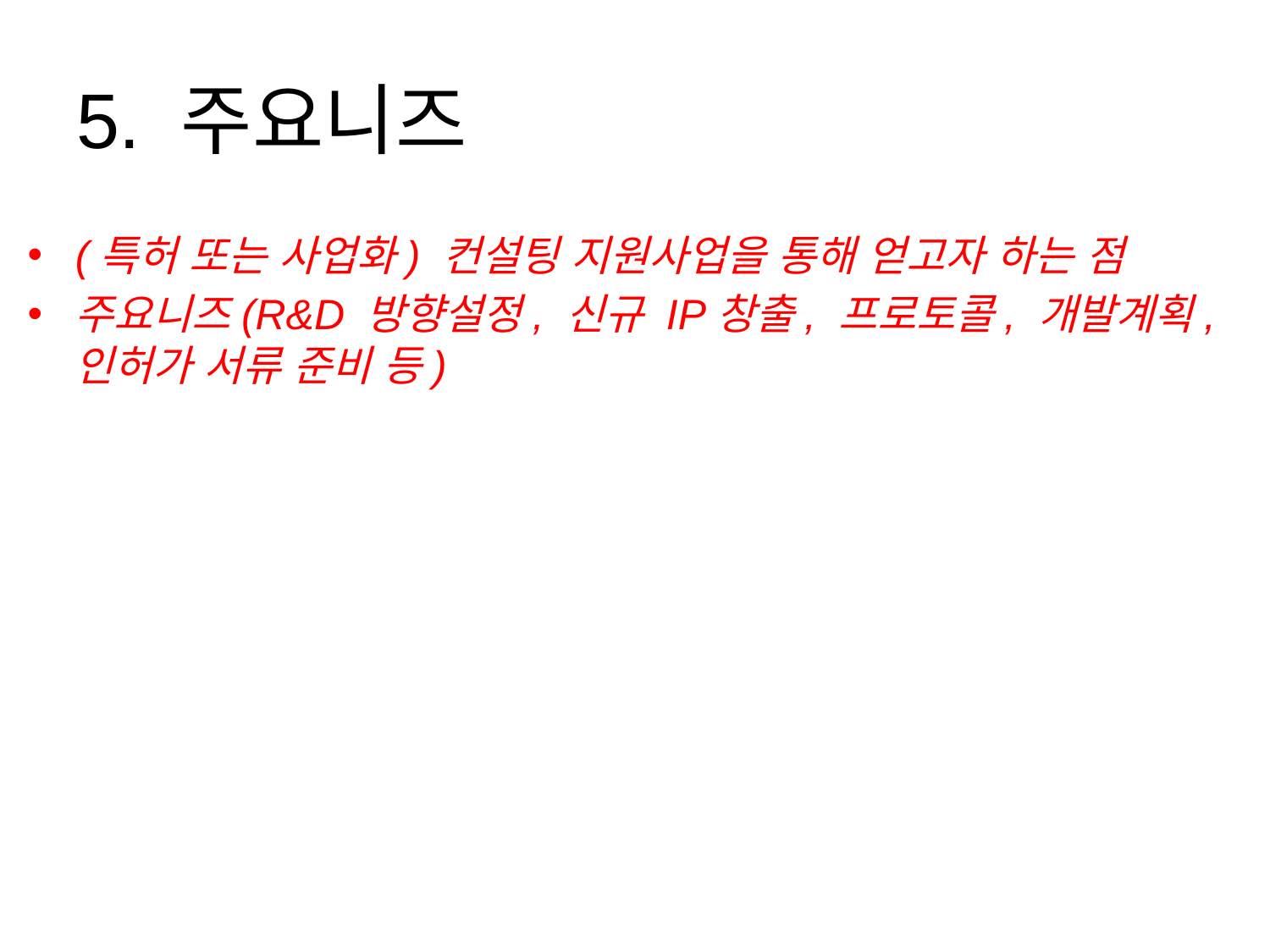

# 5. 주요니즈
(특허 또는 사업화) 컨설팅 지원사업을 통해 얻고자 하는 점
주요니즈(R&D 방향설정, 신규 IP창출, 프로토콜, 개발계획, 인허가 서류 준비 등)